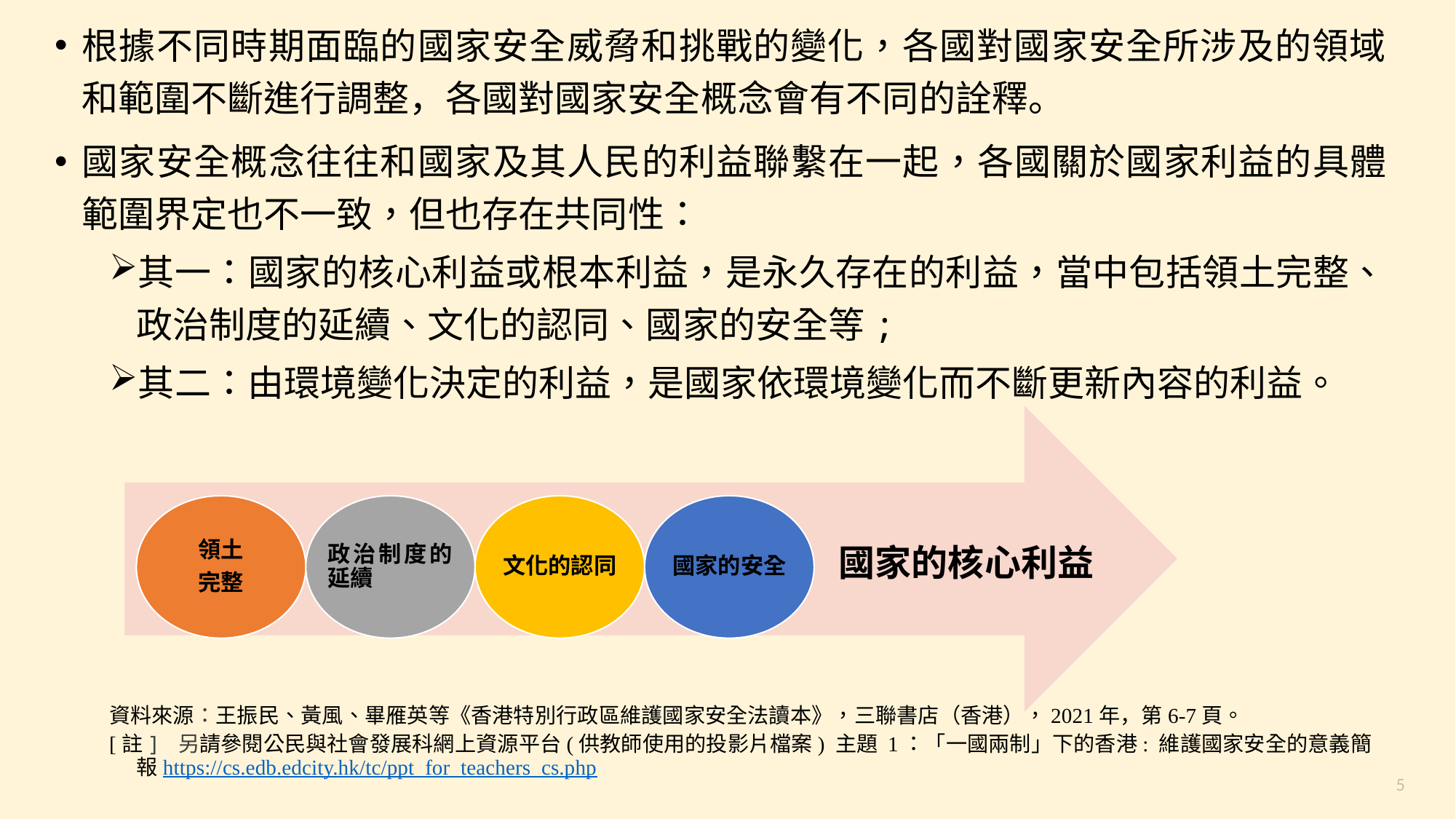

根據不同時期面臨的國家安全威脅和挑戰的變化，各國對國家安全所涉及的領域和範圍不斷進行調整，各國對國家安全概念會有不同的詮釋。
國家安全概念往往和國家及其人民的利益聯繫在一起，各國關於國家利益的具體範圍界定也不一致，但也存在共同性：
其一：國家的核心利益或根本利益，是永久存在的利益，當中包括領土完整、政治制度的延續、文化的認同、國家的安全等;
其二：由環境變化決定的利益，是國家依環境變化而不斷更新內容的利益。

資料來源：王振民、黃風、畢雁英等《香港特別行政區維護國家安全法讀本》，三聯書店（香港），2021年，第6-7頁。
[註] 另請參閱公民與社會發展科網上資源平台(供教師使用的投影片檔案) 主題 1：「一國兩制」下的香港: 維護國家安全的意義簡報https://cs.edb.edcity.hk/tc/ppt_for_teachers_cs.php

領土
完整
政治制度的延續
文化的認同
國家的安全
國家的核心利益